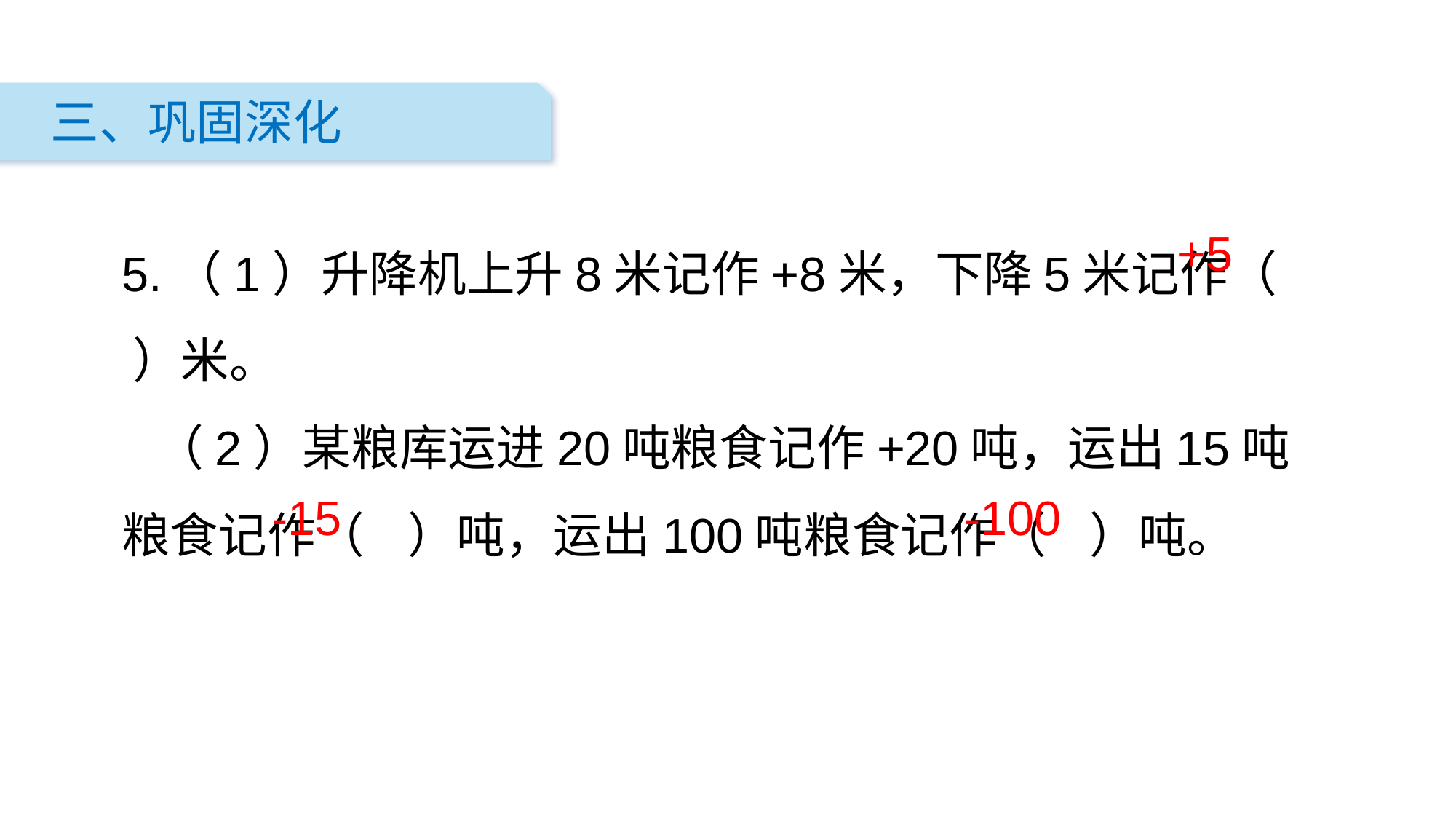

三、巩固深化
5.（1）升降机上升8米记作+8米，下降5米记作（    ）米。
  （2）某粮库运进20吨粮食记作+20吨，运出15吨粮食记作（    ）吨，运出100吨粮食记作（    ）吨。
+5
-100
-15